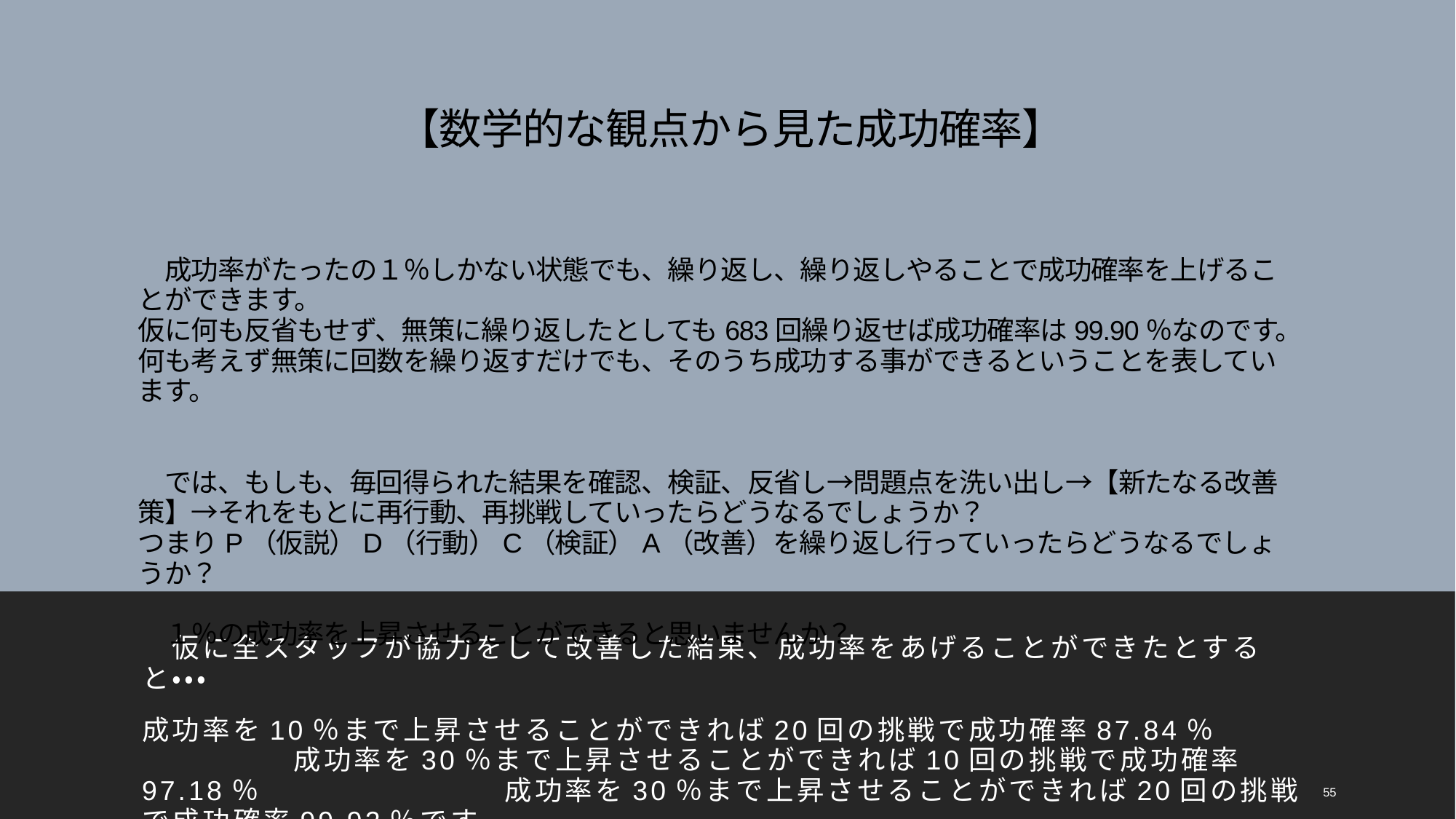

# 【数学的な観点から見た成功確率】
　成功率がたったの１％しかない状態でも、繰り返し、繰り返しやることで成功確率を上げることができます。
仮に何も反省もせず、無策に繰り返したとしても683回繰り返せば成功確率は99.90％なのです。何も考えず無策に回数を繰り返すだけでも、そのうち成功する事ができるということを表しています。

　では、もしも、毎回得られた結果を確認、検証、反省し→問題点を洗い出し→【新たなる改善策】→それをもとに再行動、再挑戦していったらどうなるでしょうか？
つまりP（仮説）D（行動）C（検証）A（改善）を繰り返し行っていったらどうなるでしょうか？

　１％の成功率を上昇させることができると思いませんか？

　仮に全スタッフが協力をして改善した結果、成功率をあげることができたとすると・・・
成功率を10％まで上昇させることができれば20回の挑戦で成功確率87.84％　　　　　　　　成功率を30％まで上昇させることができれば10回の挑戦で成功確率97.18％　　　　　　　　成功率を30％まで上昇させることができれば20回の挑戦で成功確率99.92％です。
55